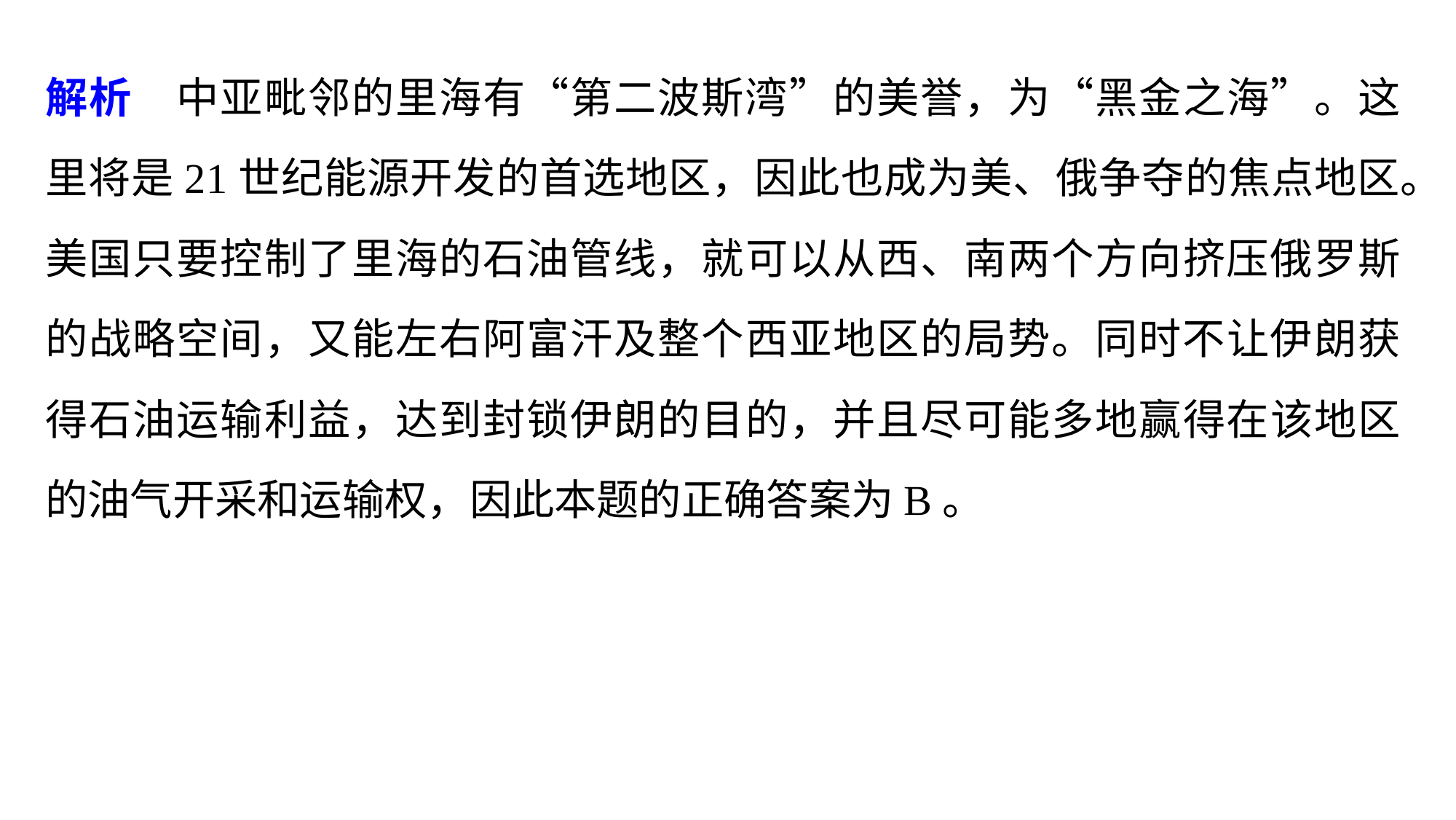

解析　中亚毗邻的里海有“第二波斯湾”的美誉，为“黑金之海”。这里将是21世纪能源开发的首选地区，因此也成为美、俄争夺的焦点地区。美国只要控制了里海的石油管线，就可以从西、南两个方向挤压俄罗斯的战略空间，又能左右阿富汗及整个西亚地区的局势。同时不让伊朗获得石油运输利益，达到封锁伊朗的目的，并且尽可能多地赢得在该地区的油气开采和运输权，因此本题的正确答案为B。